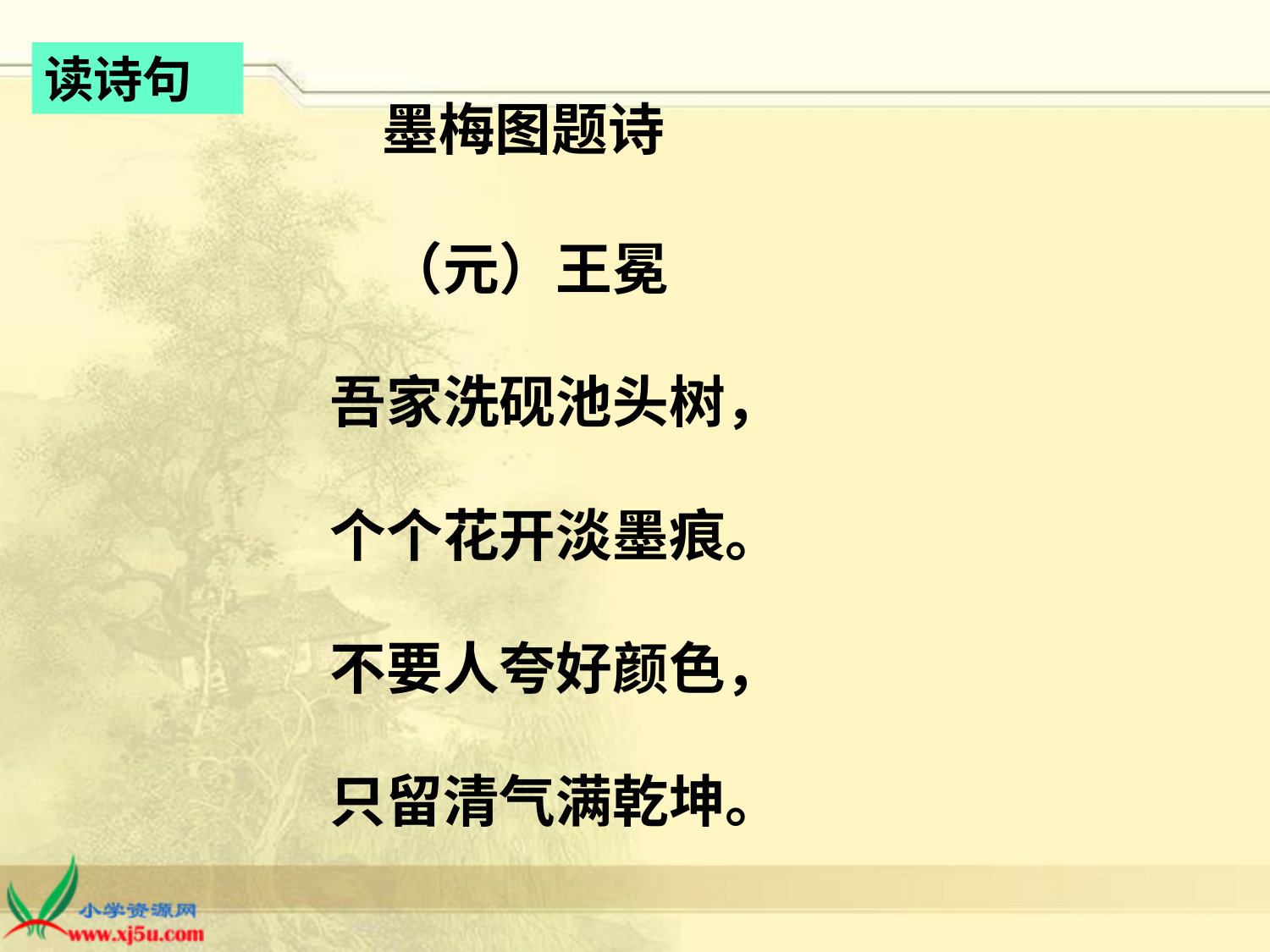

读诗句
   墨梅图题诗
　（元）王冕
吾家洗砚池头树，
个个花开淡墨痕。
不要人夸好颜色，
只留清气满乾坤。